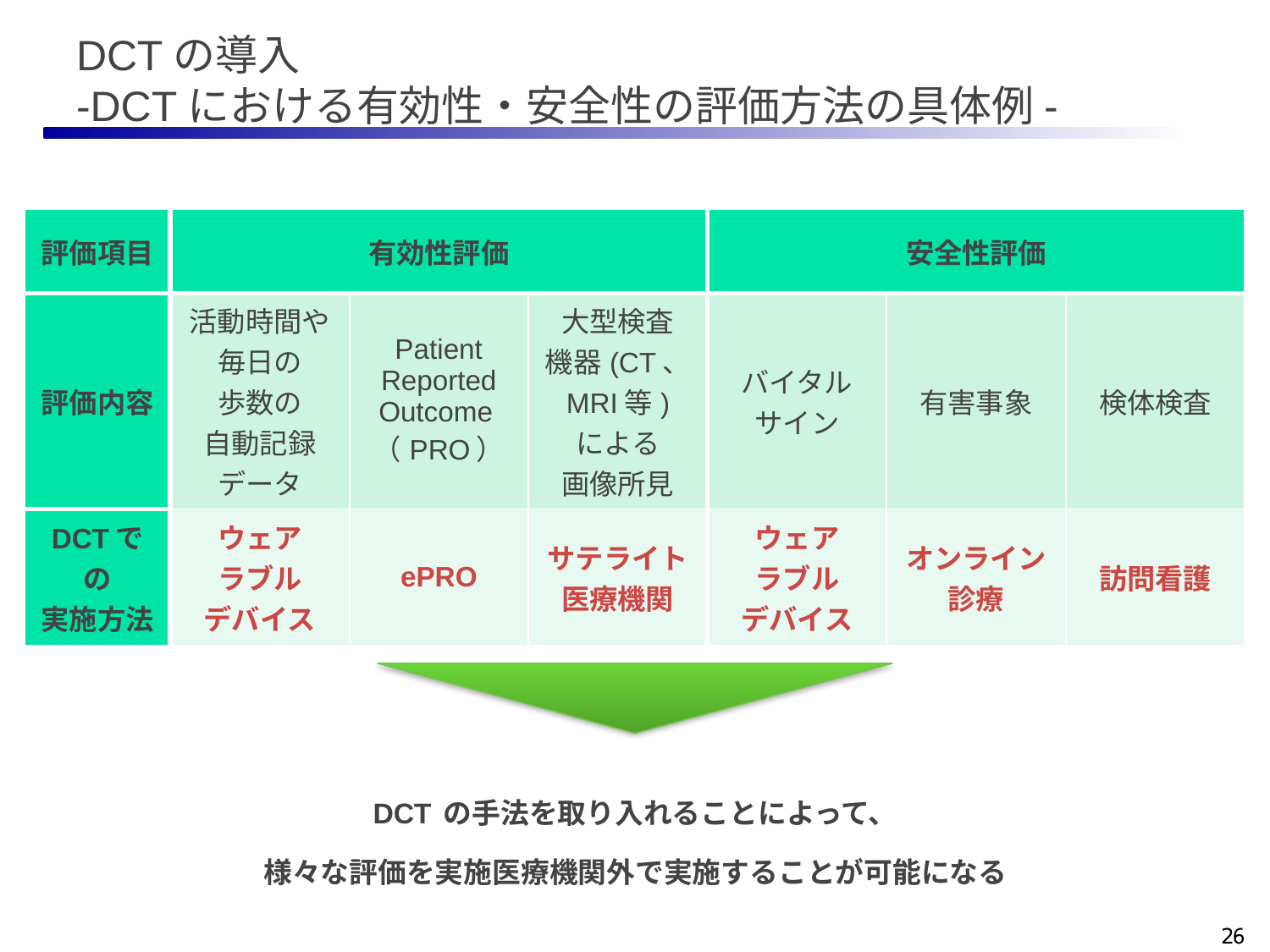

# DCTの導入 -DCTにおける有効性・安全性の評価方法の具体例-
| 評価項目 | 有効性評価 |  |  | 安全性評価 |  |  |
| --- | --- | --- | --- | --- | --- | --- |
| 評価内容 | 活動時間や 毎日の 歩数の 自動記録 データ | Patient Reported Outcome（PRO） | 大型検査 機器(CT、 MRI等) による 画像所見 | バイタル サイン | 有害事象 | 検体検査 |
| DCTでの 実施方法 | ウェア ラブル デバイス | ePRO | サテライト 医療機関 | ウェア ラブル デバイス | オンライン 診療 | 訪問看護 |

DCTの手法を取り入れることによって、
様々な評価を実施医療機関外で実施することが可能になる
26